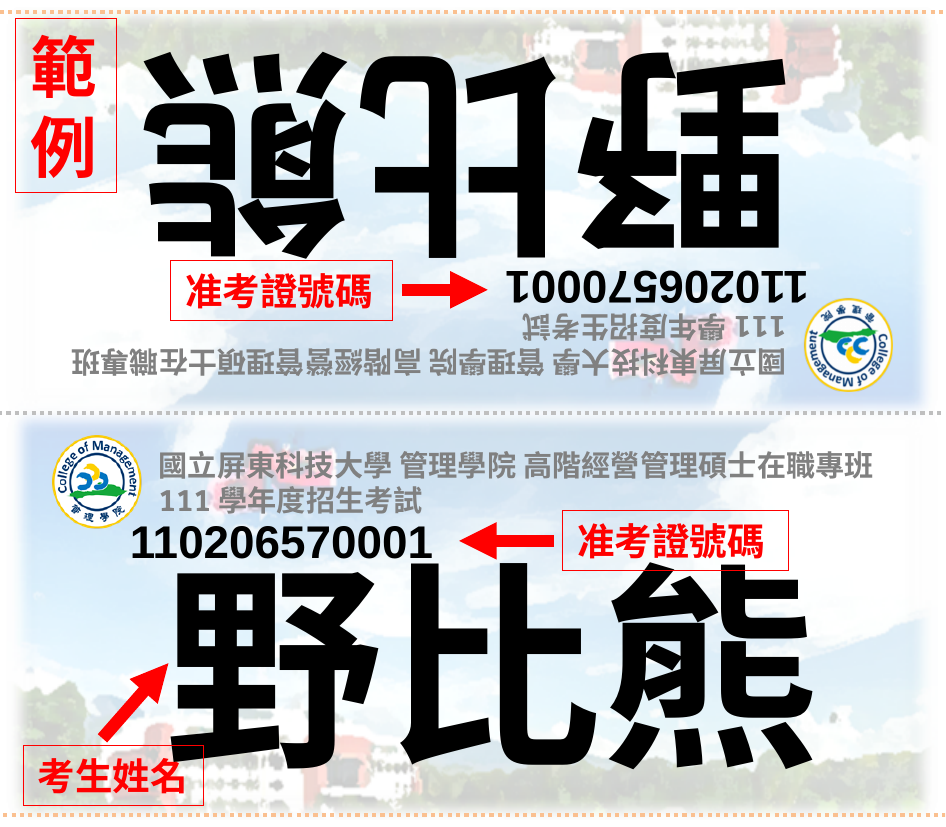

折線黏貼
範例
110206570001
野比熊
准考證號碼
對折線
110206570001
野比熊
准考證號碼
考生姓名
折線黏貼